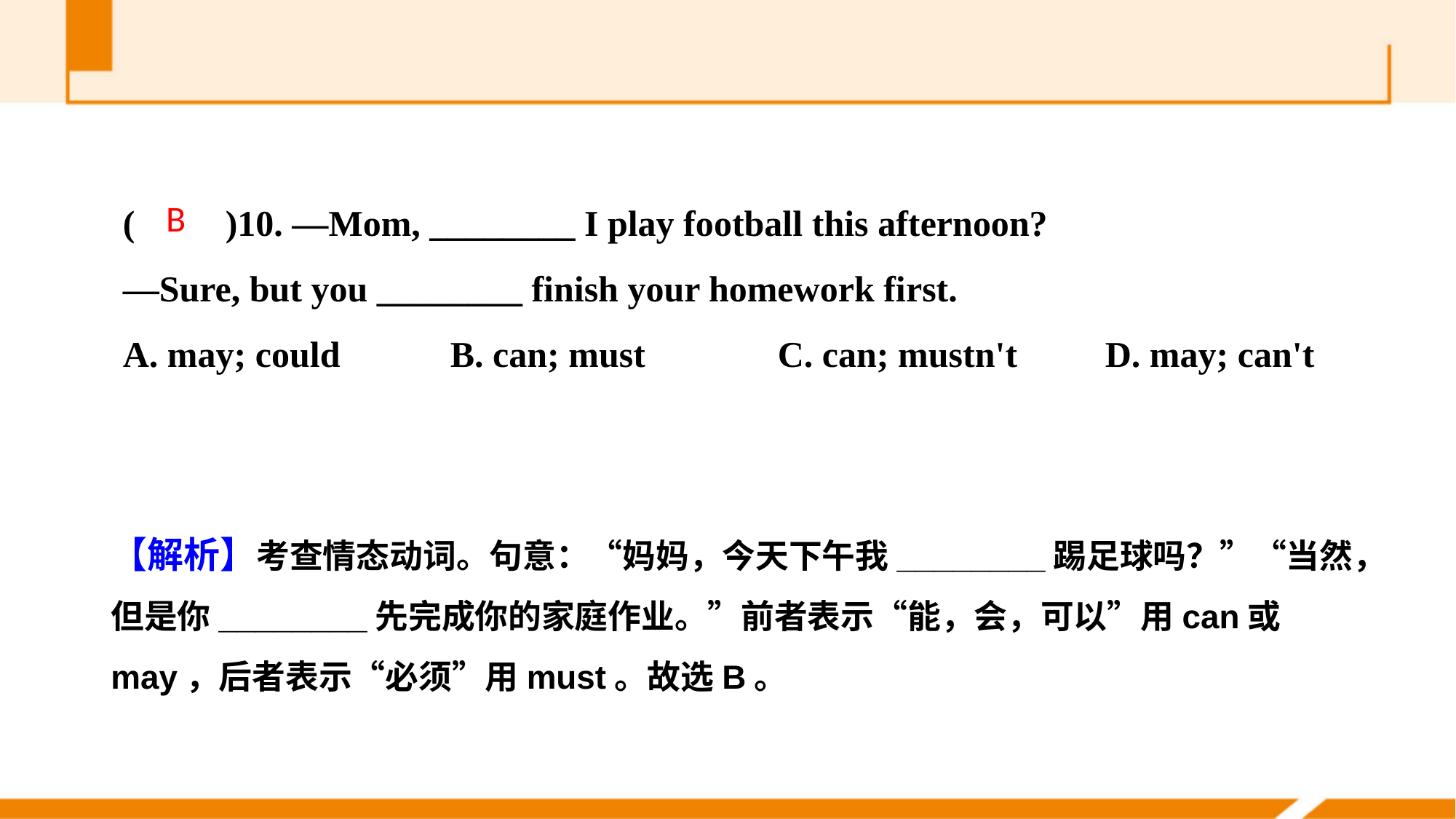

(　　)10. —Mom, ________ I play football this afternoon?
—Sure, but you ________ finish your homework first.
A. may; could  	B. can; must		C. can; mustn't  	D. may; can't
B
【解析】考查情态动词。句意：“妈妈，今天下午我________踢足球吗？”“当然，但是你________先完成你的家庭作业。”前者表示“能，会，可以”用can或may，后者表示“必须”用must。故选B。